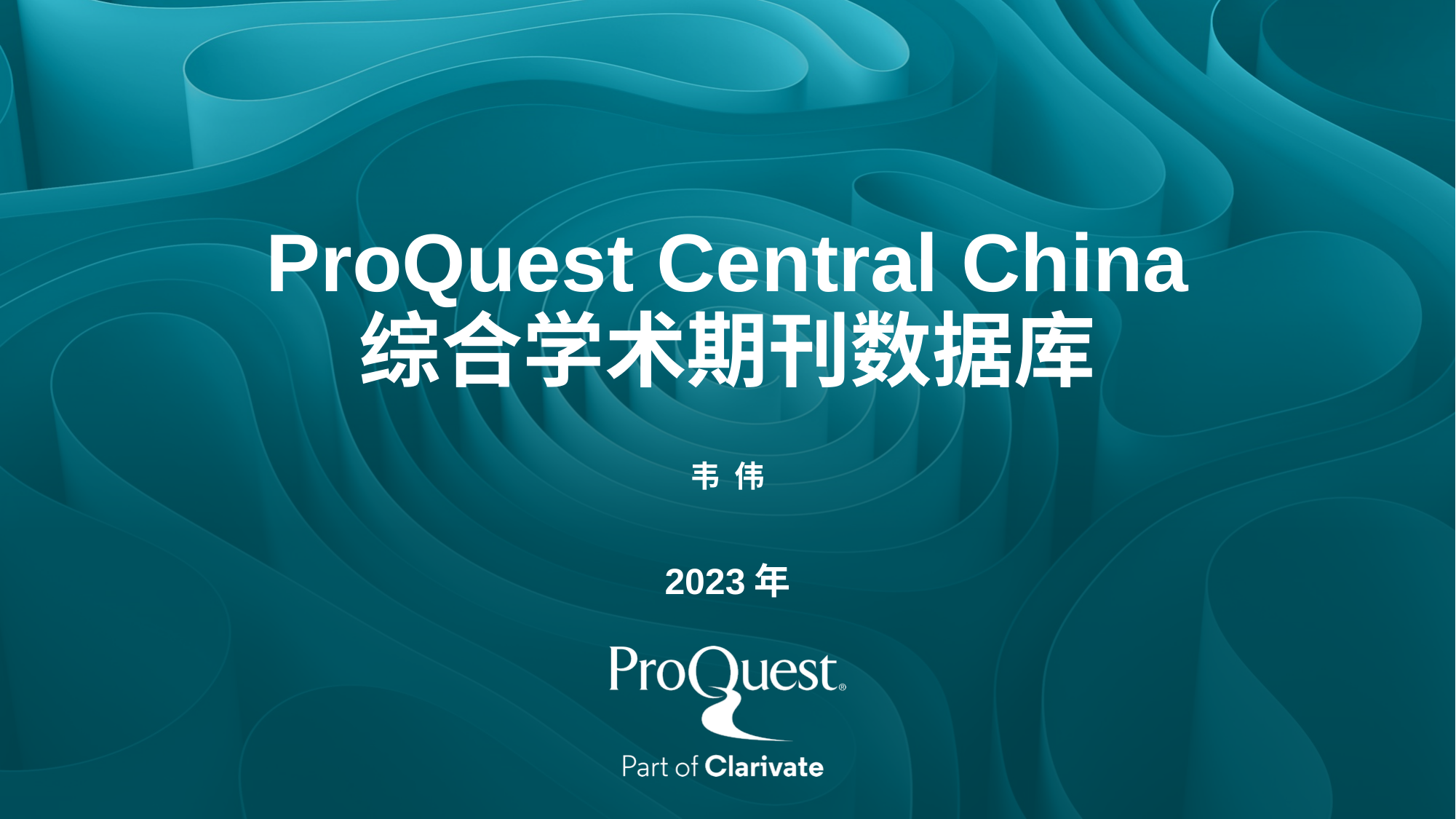

# ProQuest Central China 综合学术期刊数据库
韦  伟
2023年